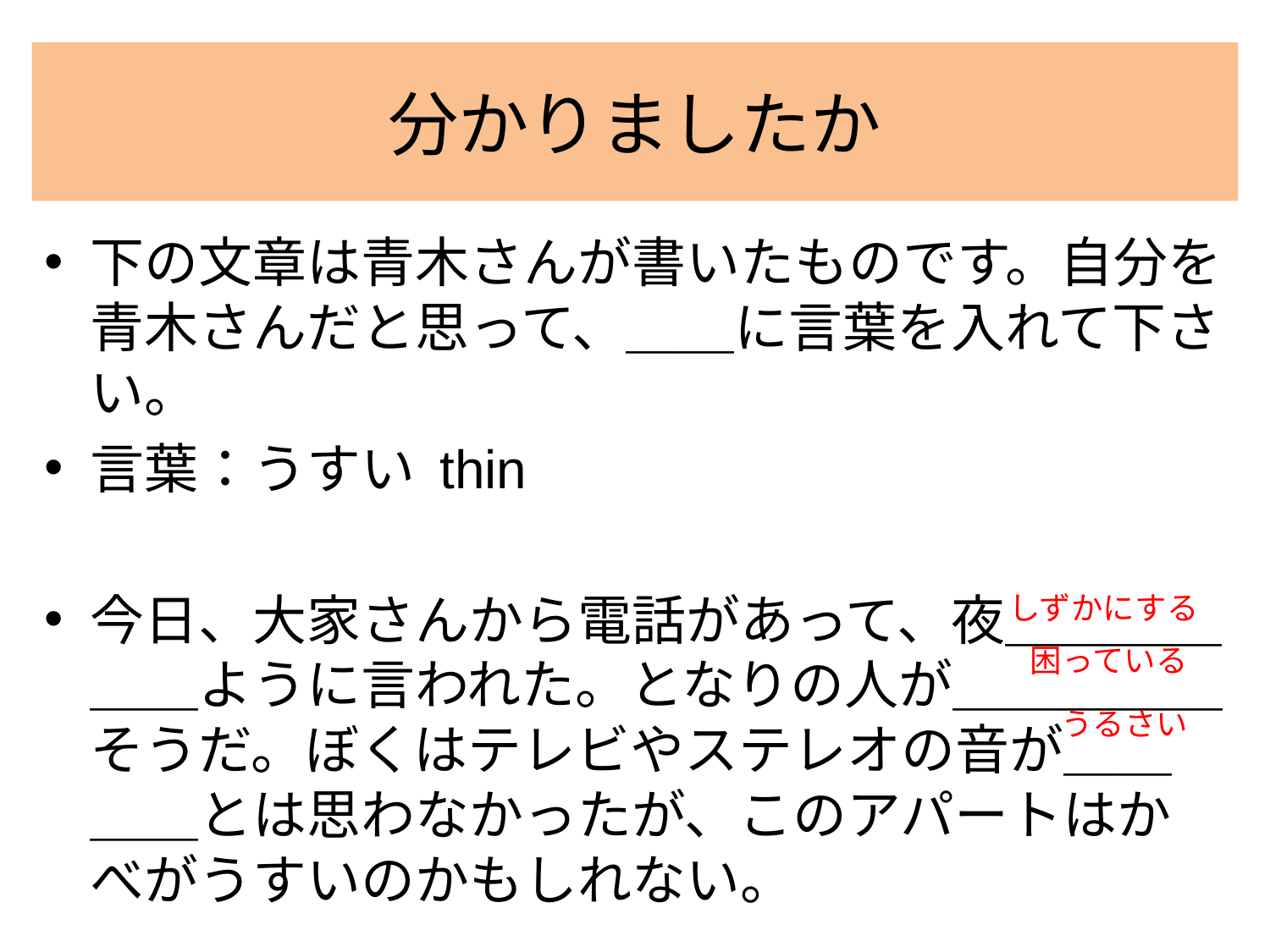

# 分かりましたか
下の文章は青木さんが書いたものです。自分を青木さんだと思って、＿＿に言葉を入れて下さい。
言葉：うすい thin

今日、大家さんから電話があって、夜＿＿＿＿＿＿ように言われた。となりの人が＿＿＿＿＿そうだ。ぼくはテレビやステレオの音が＿＿＿＿とは思わなかったが、このアパートはかべがうすいのかもしれない。
しずかにする
困っている
うるさい